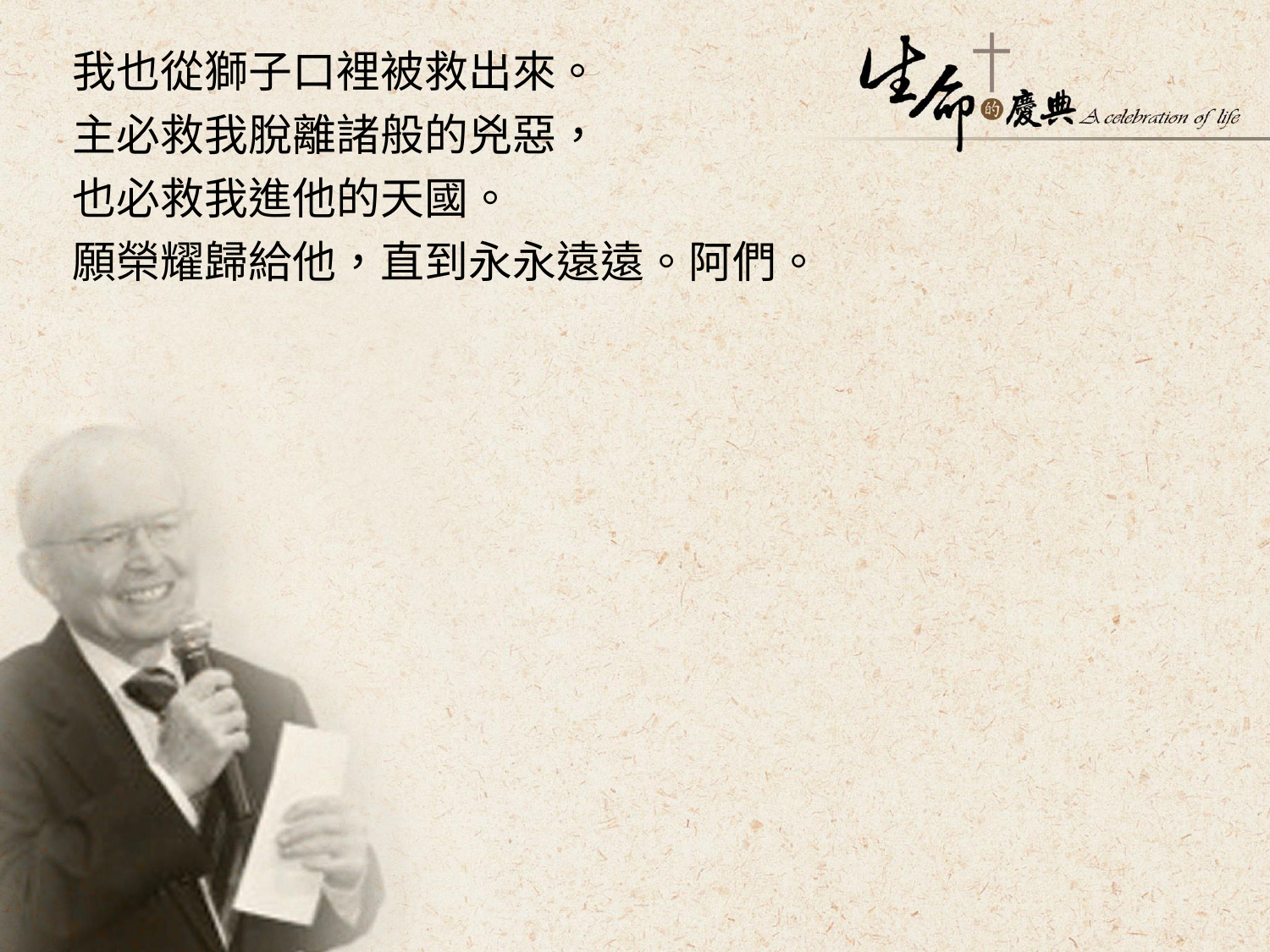

我也從獅子口裡被救出來。
主必救我脫離諸般的兇惡，
也必救我進他的天國。
願榮耀歸給他，直到永永遠遠。阿們。